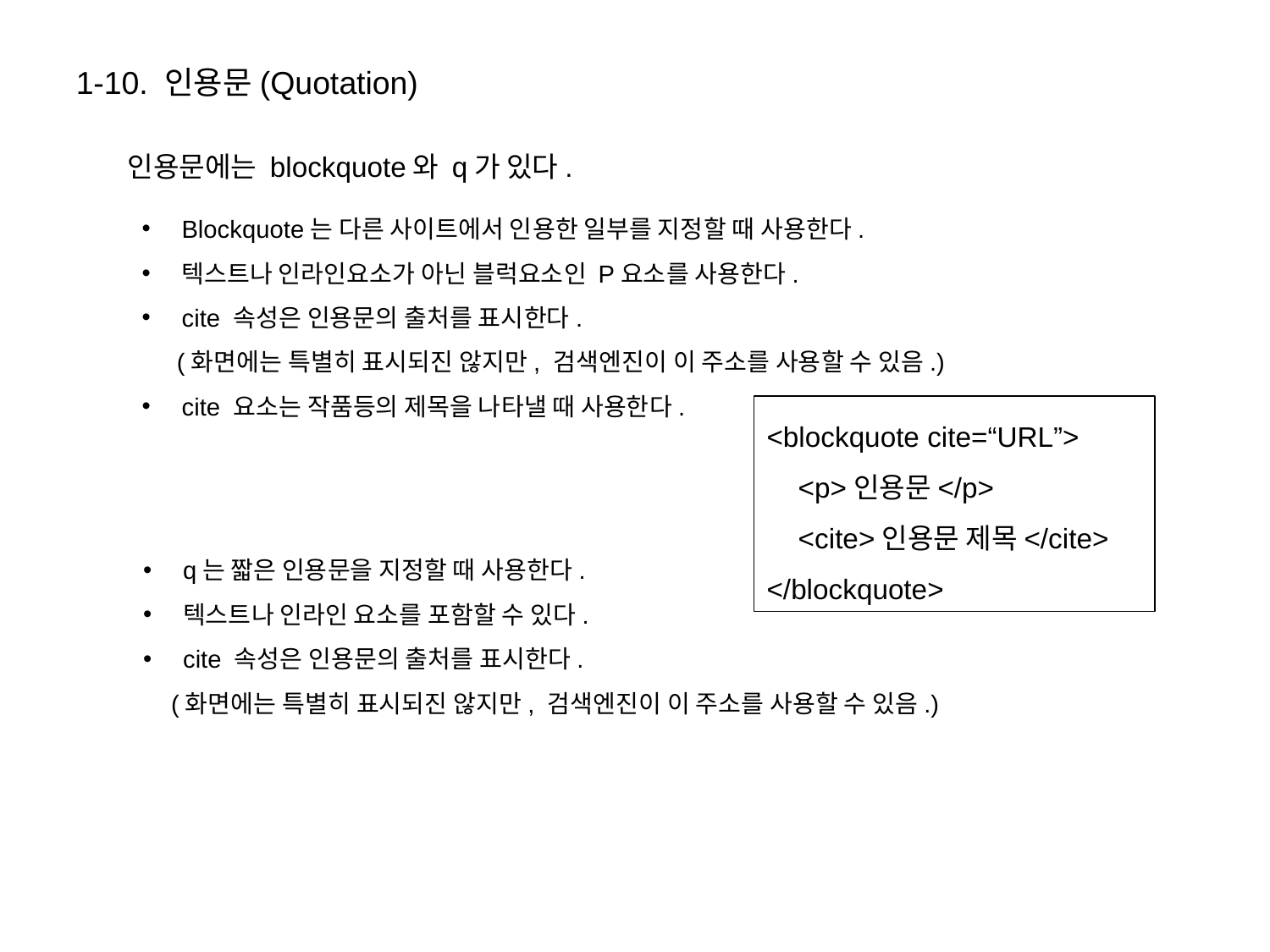

1-10. 인용문(Quotation)
인용문에는 blockquote와 q가 있다.
Blockquote는 다른 사이트에서 인용한 일부를 지정할 때 사용한다.
텍스트나 인라인요소가 아닌 블럭요소인 P요소를 사용한다.
cite 속성은 인용문의 출처를 표시한다.
     (화면에는 특별히 표시되진 않지만, 검색엔진이 이 주소를 사용할 수 있음.)
cite 요소는 작품등의 제목을 나타낼 때 사용한다.
<blockquote cite=“URL”>
    <p>인용문</p>
    <cite>인용문 제목</cite>
</blockquote>
q는 짧은 인용문을 지정할 때 사용한다.
텍스트나 인라인 요소를 포함할 수 있다.
cite 속성은 인용문의 출처를 표시한다.
    (화면에는 특별히 표시되진 않지만, 검색엔진이 이 주소를 사용할 수 있음.)